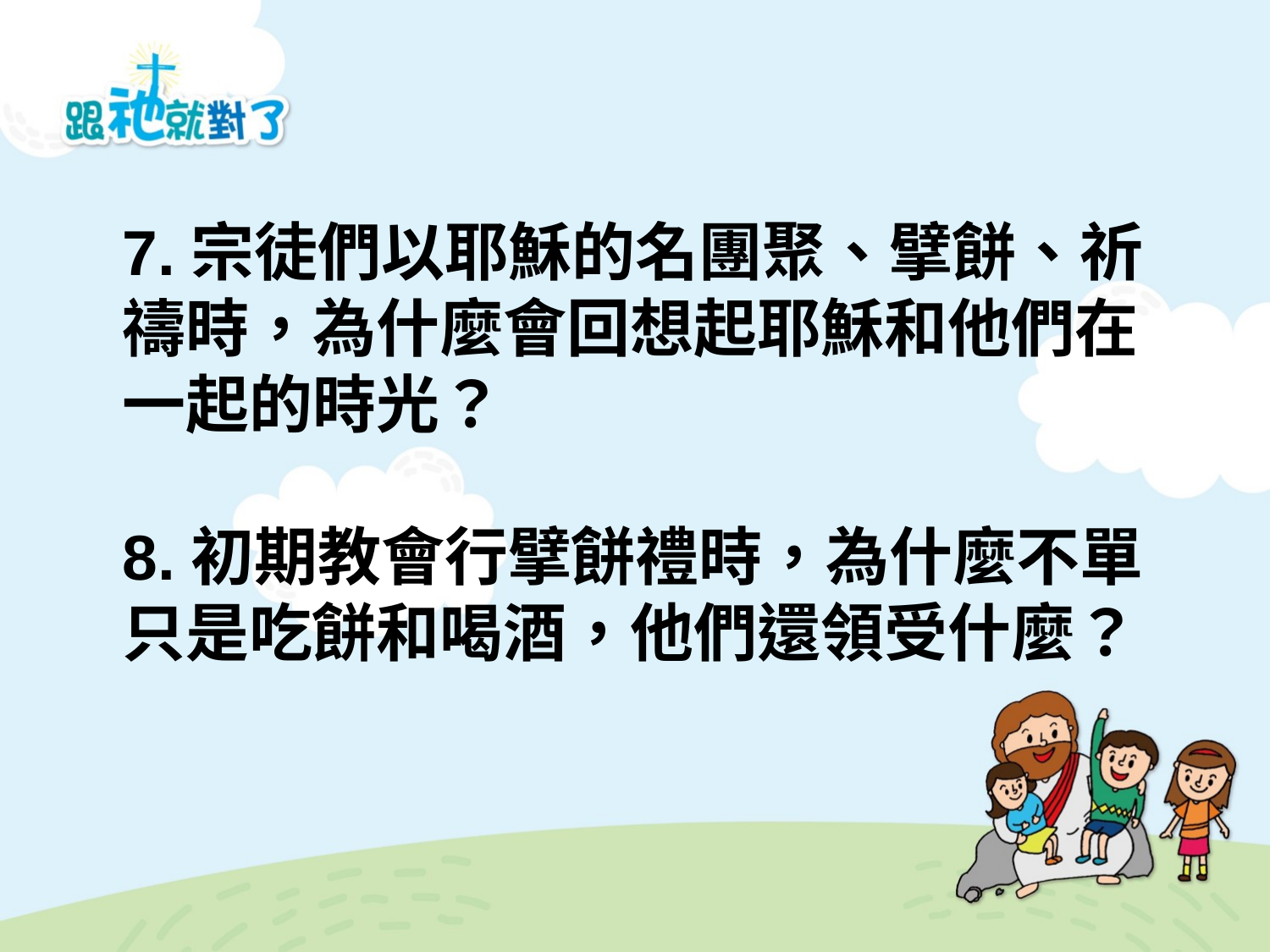

7.宗徒們以耶穌的名團聚、擘餅、祈禱時，為什麼會回想起耶穌和他們在一起的時光？

8.初期教會行擘餅禮時，為什麼不單只是吃餅和喝酒，他們還領受什麼？